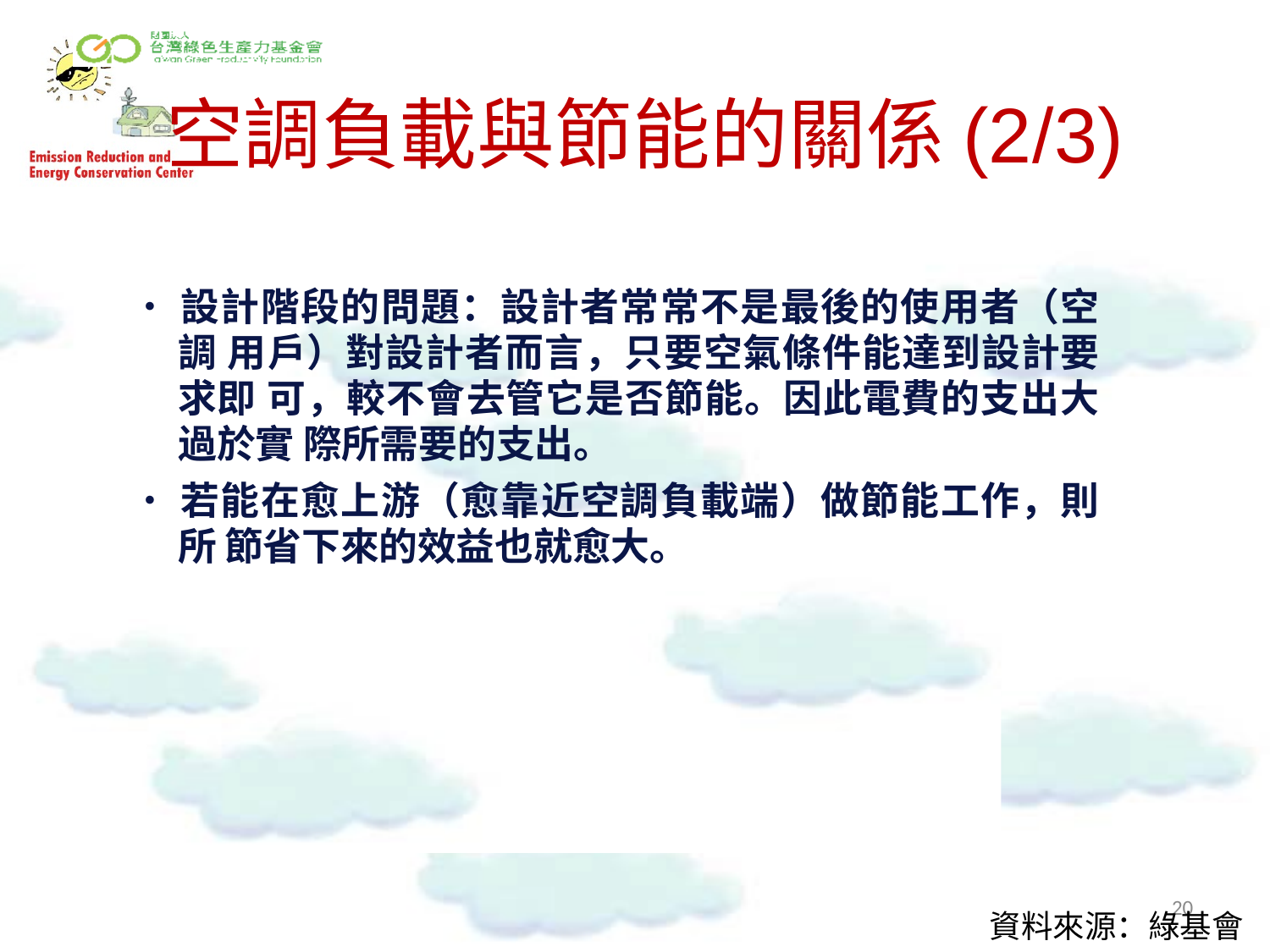

# 空調負載與節能的關係(2/3)
•	設計階段的問題：設計者常常不是最後的使用者（空調 用戶）對設計者而言，只要空氣條件能達到設計要求即 可，較不會去管它是否節能。因此電費的支出大過於實 際所需要的支出。
•	若能在愈上游（愈靠近空調負載端）做節能工作，則所 節省下來的效益也就愈大。
20
資料來源：綠基會